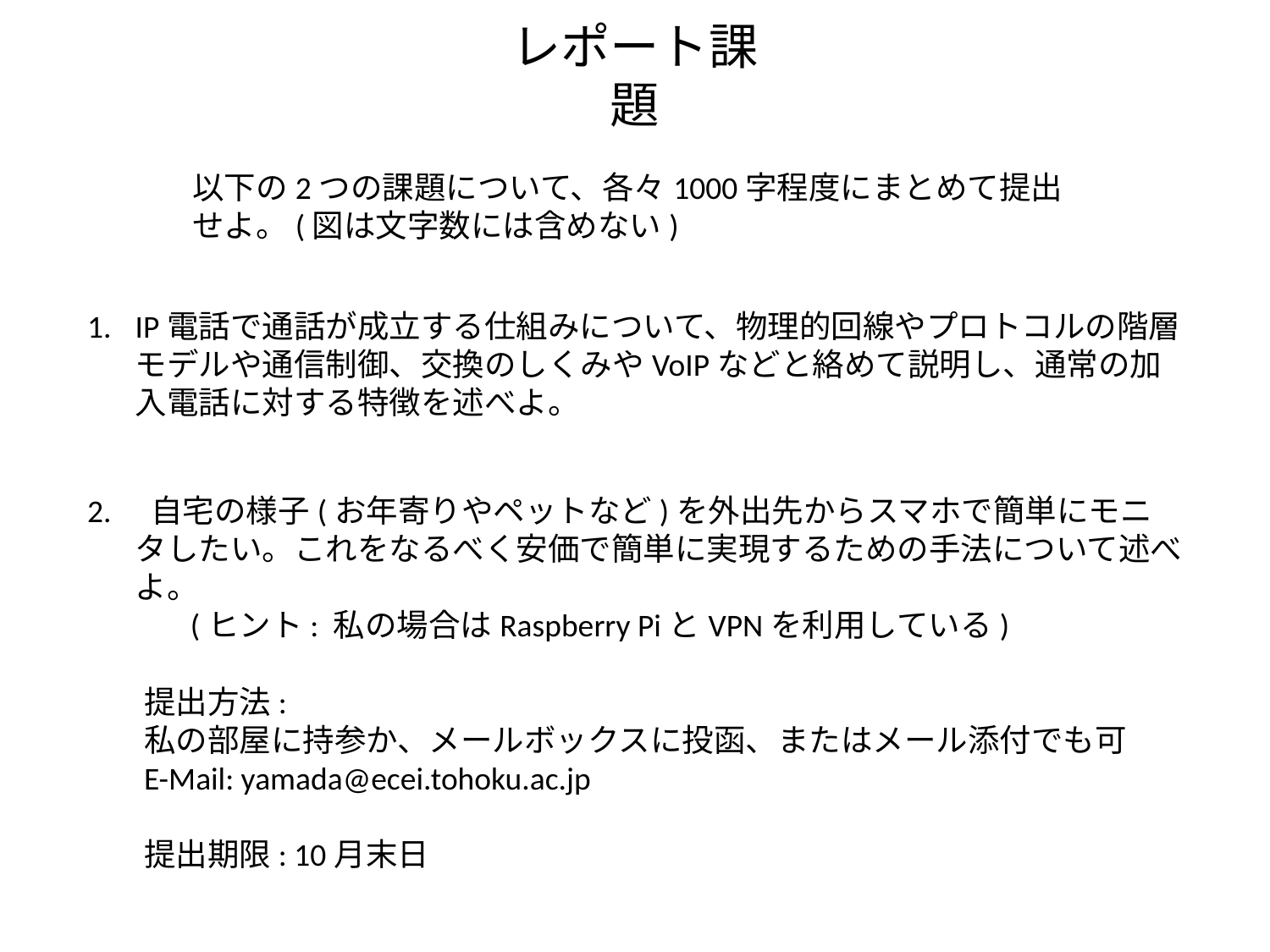

# レポート課題
以下の2つの課題について、各々1000字程度にまとめて提出せよ。(図は文字数には含めない)
IP電話で通話が成立する仕組みについて、物理的回線やプロトコルの階層モデルや通信制御、交換のしくみやVoIPなどと絡めて説明し、通常の加入電話に対する特徴を述べよ。
2.　自宅の様子(お年寄りやペットなど)を外出先からスマホで簡単にモニタしたい。これをなるべく安価で簡単に実現するための手法について述べよ。
　　　(ヒント: 私の場合はRaspberry PiとVPNを利用している)
提出方法:
私の部屋に持参か、メールボックスに投函、またはメール添付でも可
E-Mail: yamada@ecei.tohoku.ac.jp

提出期限: 10月末日